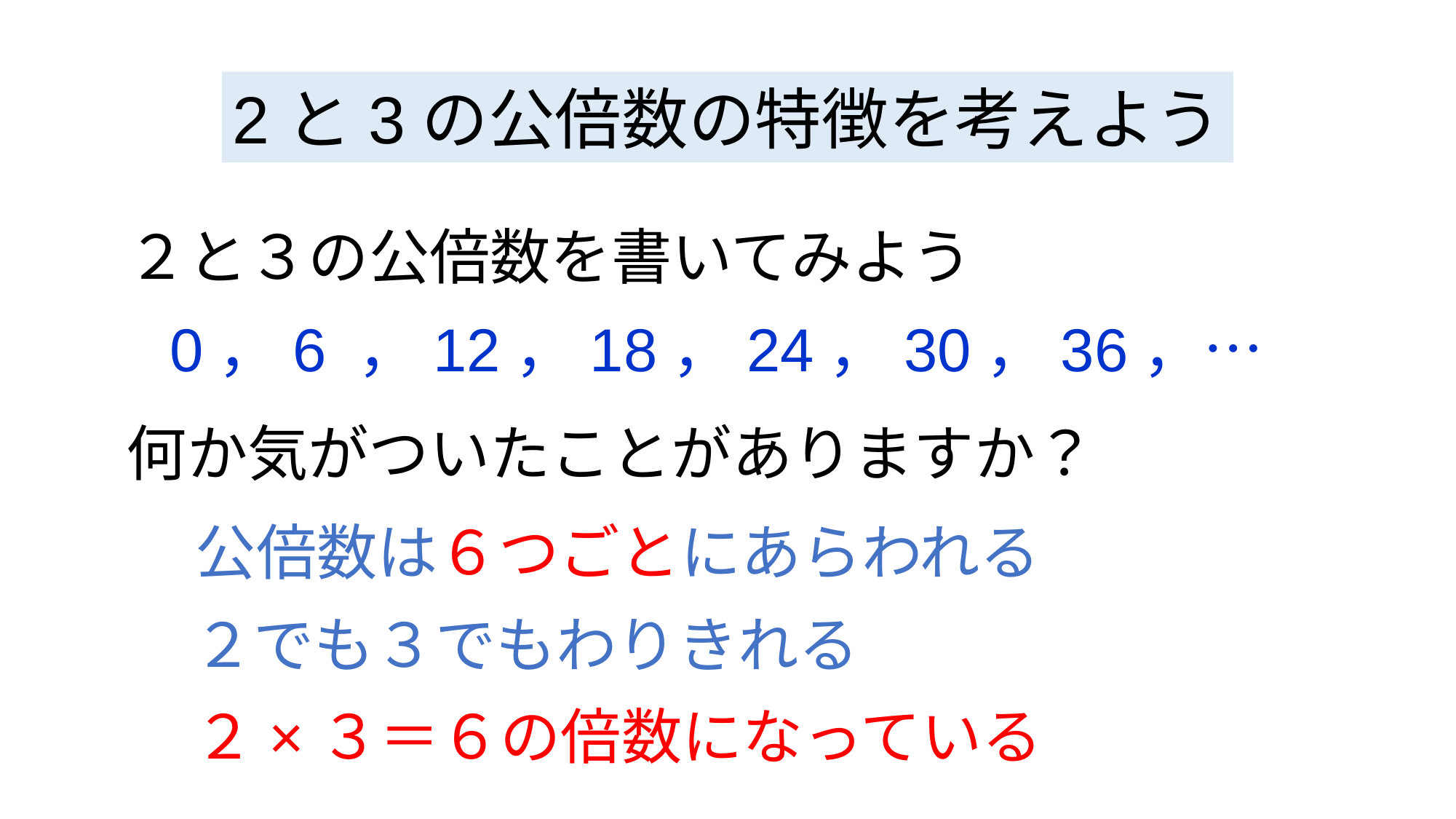

2と3の公倍数の特徴を考えよう
２と３の公倍数を書いてみよう
0，6 ，12，18，24，30，36，…
何か気がついたことがありますか？
公倍数は６つごとにあらわれる
２でも３でもわりきれる
２×３＝６の倍数になっている